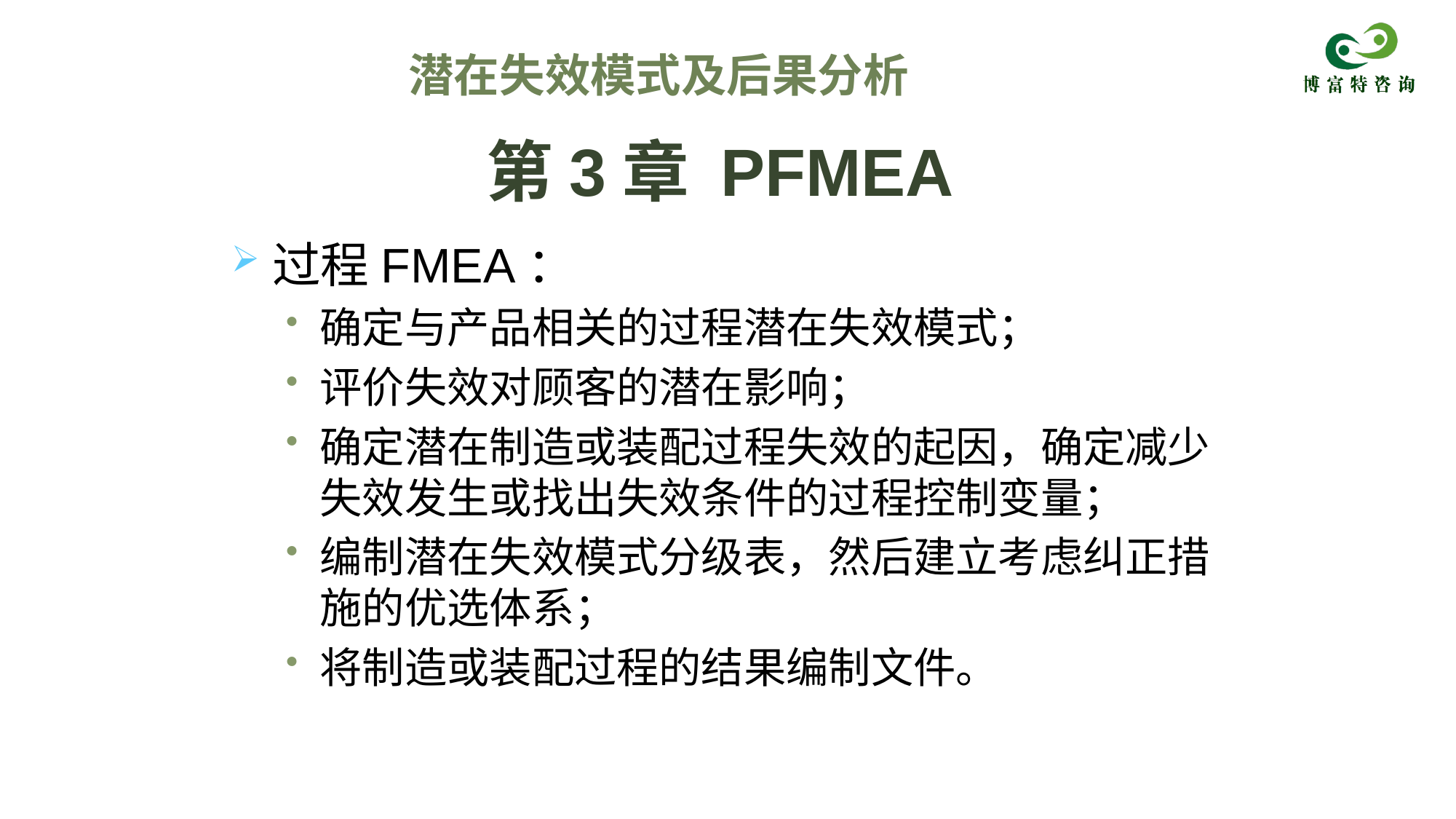

潜在失效模式及后果分析
# 第3章 PFMEA
过程FMEA：
确定与产品相关的过程潜在失效模式；
评价失效对顾客的潜在影响；
确定潜在制造或装配过程失效的起因，确定减少失效发生或找出失效条件的过程控制变量；
编制潜在失效模式分级表，然后建立考虑纠正措施的优选体系；
将制造或装配过程的结果编制文件。
26